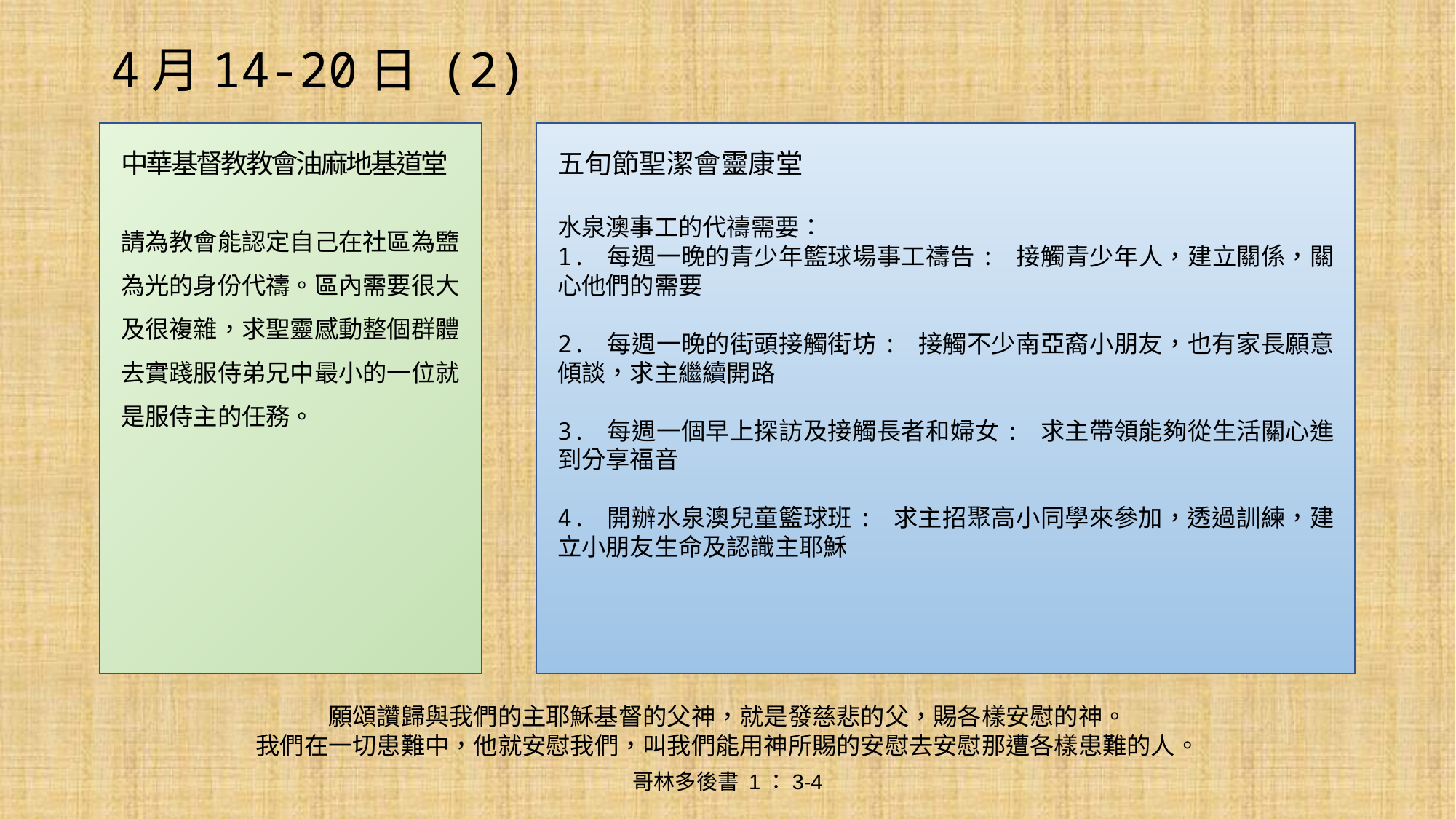

# 4月14-20日 (2)

中華基督教教會油麻地基道堂

請為教會能認定自己在社區為盬為光的身份代禱。區內需要很大及很複雜，求聖靈感動整個群體去實踐服侍弟兄中最小的一位就是服侍主的任務。
五旬節聖潔會靈康堂

水泉澳事工的代禱需要：
1. 每週一晚的青少年籃球場事工禱告: 接觸青少年人，建立關係，關心他們的需要

2. 每週一晚的街頭接觸街坊: 接觸不少南亞裔小朋友，也有家長願意傾談，求主繼續開路

3. 每週一個早上探訪及接觸長者和婦女: 求主帶領能夠從生活關心進到分享福音

4. 開辦水泉澳兒童籃球班: 求主招聚高小同學來參加，透過訓練，建立小朋友生命及認識主耶穌

願頌讚歸與我們的主耶穌基督的父神，就是發慈悲的父，賜各樣安慰的神。
我們在一切患難中，他就安慰我們，叫我們能用神所賜的安慰去安慰那遭各樣患難的人。
哥林多後書 1：3-4